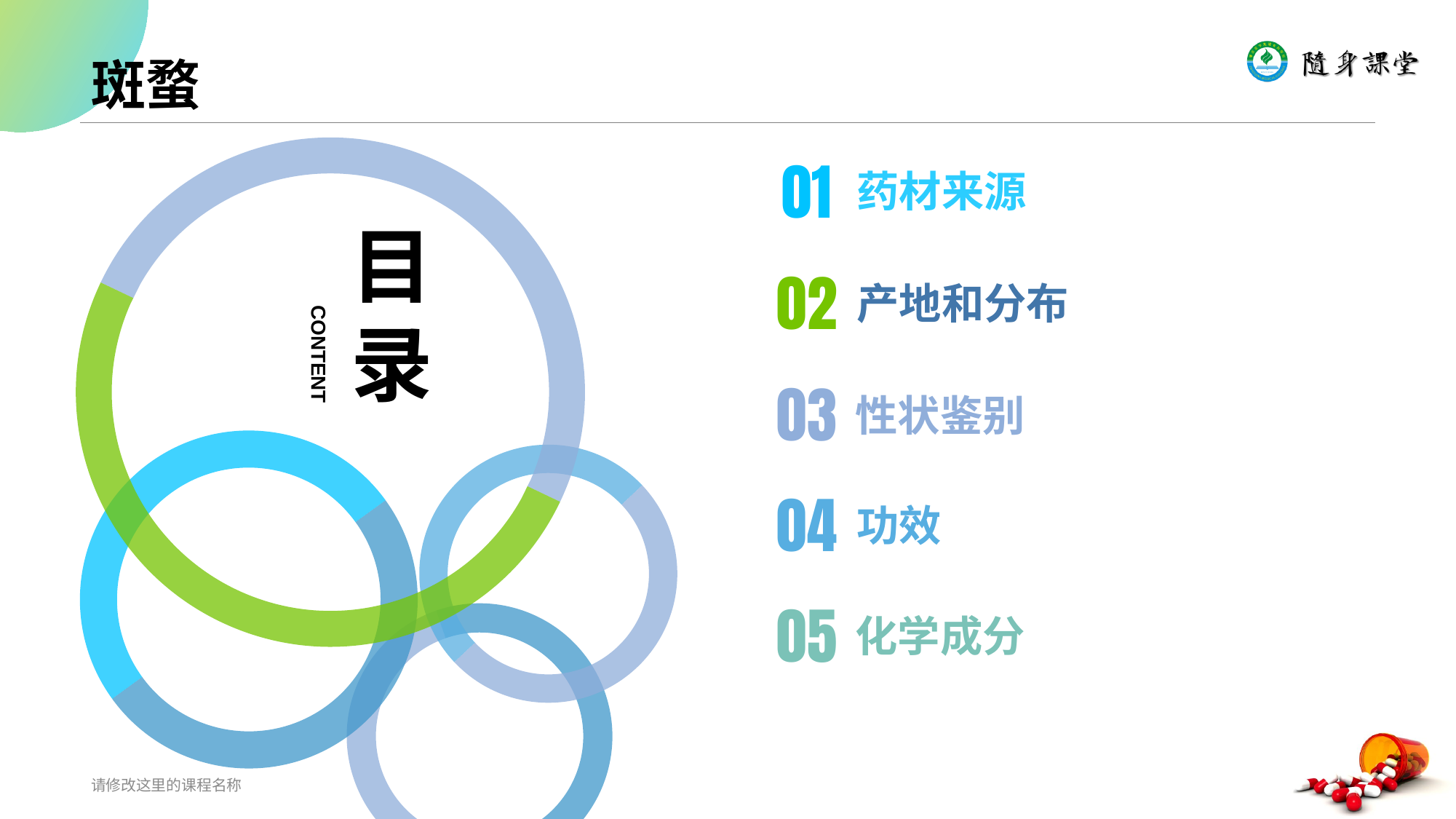

# 斑蝥

目录
CONTENT

01
药材来源
02
产地和分布
03
性状鉴别
04
功效
05
化学成分
请修改这里的课程名称
2